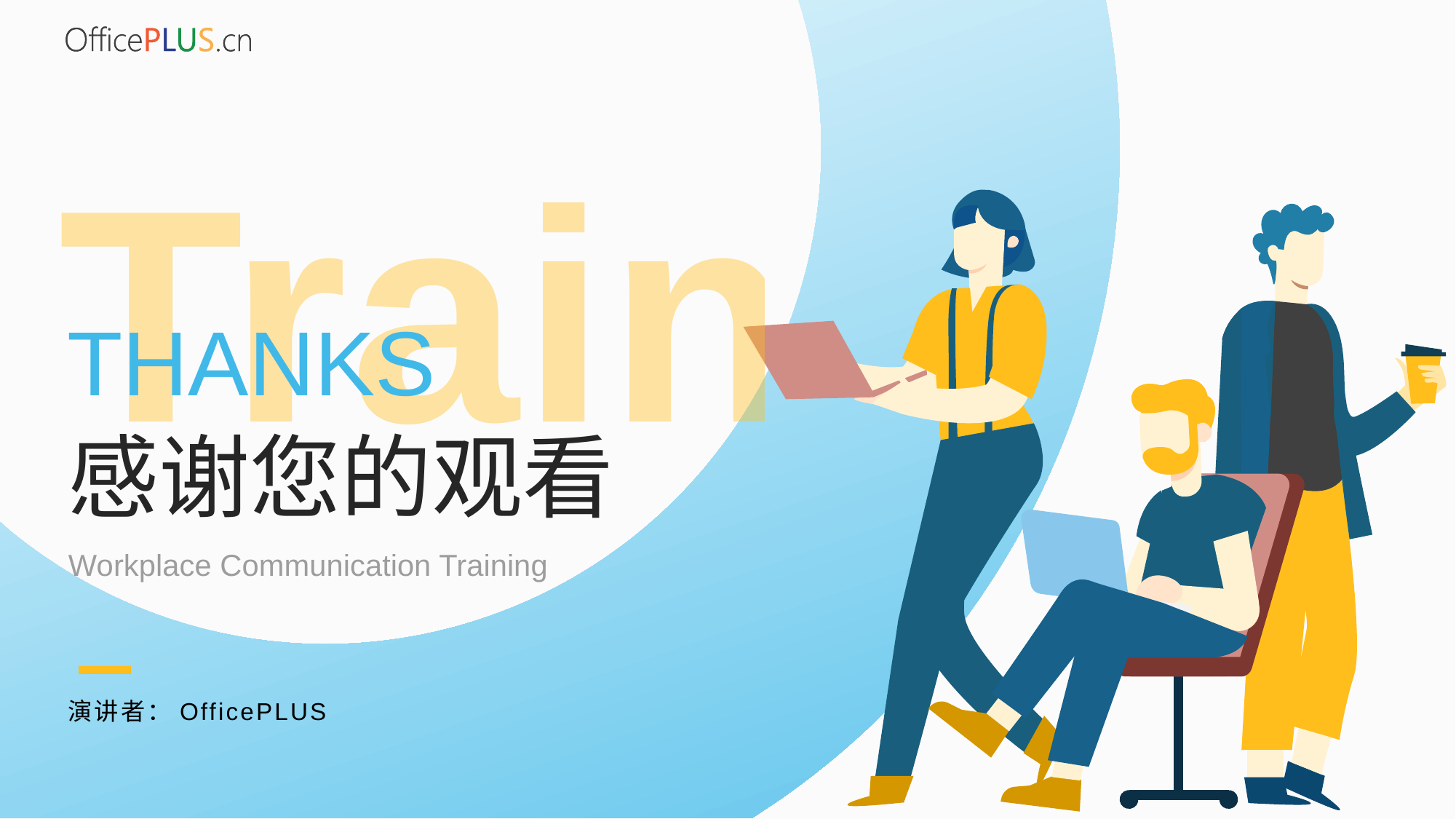

Train
THANKS
感谢您的观看
Workplace Communication Training
演讲者：OfficePLUS